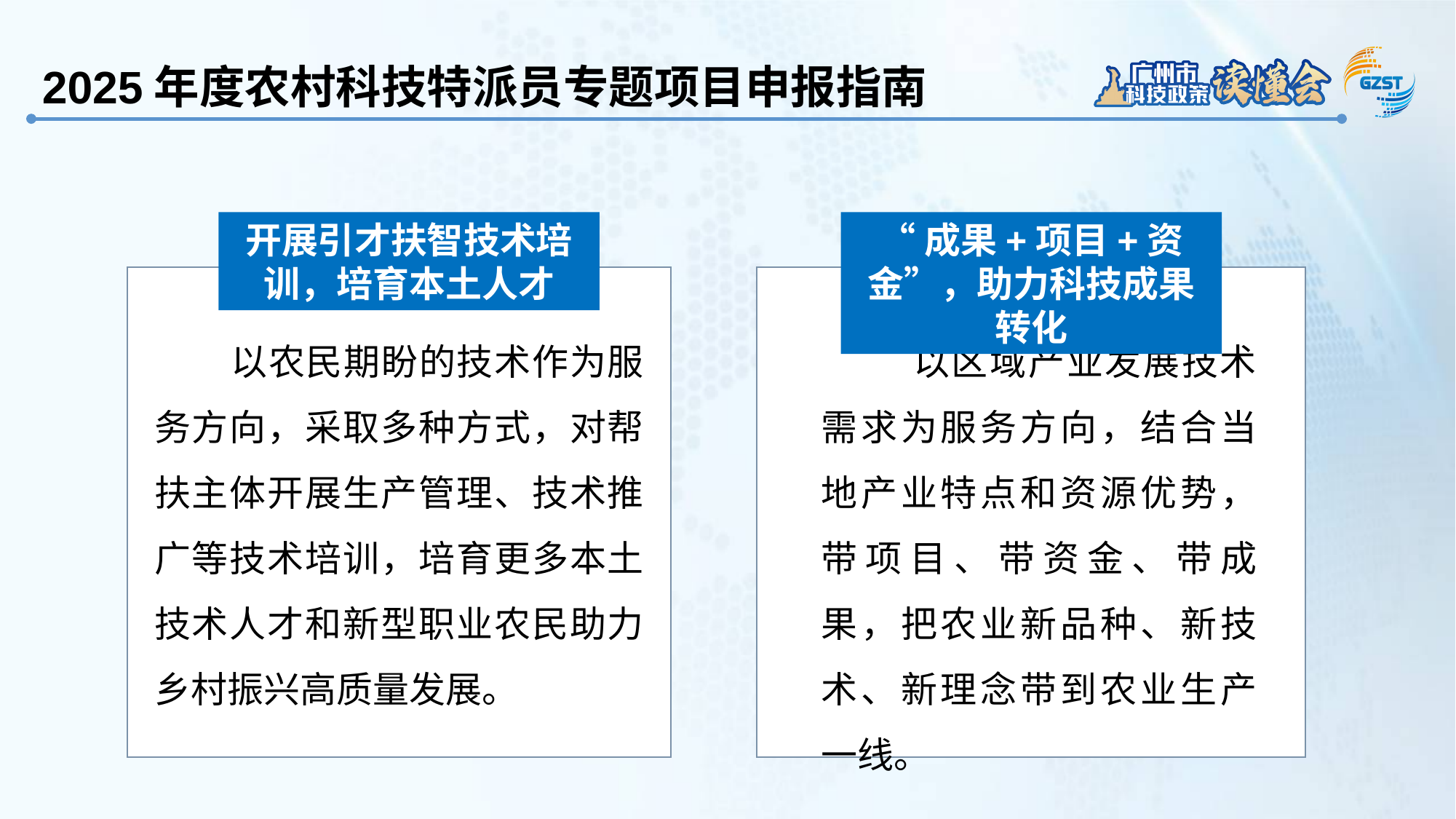

2025年度农村科技特派员专题项目申报指南
开展引才扶智技术培训，培育本土人才
“成果+项目+资金”，助力科技成果转化

       以农民期盼的技术作为服务方向，采取多种方式，对帮扶主体开展生产管理、技术推广等技术培训，培育更多本土技术人才和新型职业农民助力乡村振兴高质量发展。
        以区域产业发展技术需求为服务方向，结合当地产业特点和资源优势，带项目、带资金、带成果，把农业新品种、新技术、新理念带到农业生产一线。